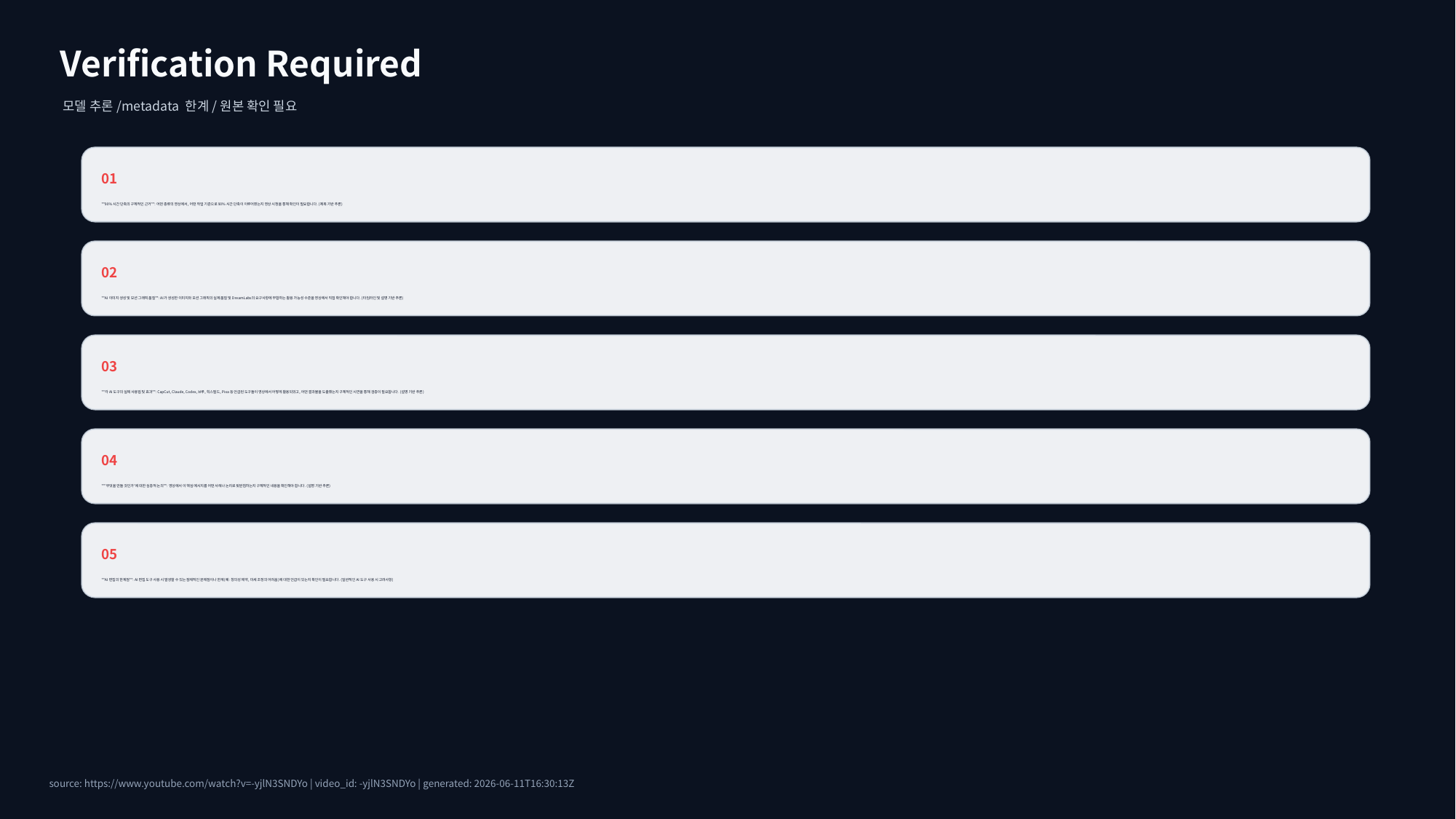

Verification Required
모델 추론/metadata 한계/원본 확인 필요

01
**90% 시간 단축의 구체적인 근거**: 어떤 종류의 영상에서, 어떤 작업 기준으로 90% 시간 단축이 이루어졌는지 영상 시청을 통해 확인이 필요합니다. (제목 기반 추론)

02
**AI 이미지 생성 및 모션 그래픽 품질**: AI가 생성한 이미지와 모션 그래픽의 실제 품질 및 DreamLabs의 요구사항에 부합하는 활용 가능성 수준을 영상에서 직접 확인해야 합니다. (타임라인 및 설명 기반 추론)

03
**각 AI 도구의 실제 사용법 및 효과**: CapCut, Claude, Codex, 브루, 힉스필드, Pixa 등 언급된 도구들이 영상에서 어떻게 활용되었고, 어떤 결과물을 도출했는지 구체적인 시연을 통해 검증이 필요합니다. (설명 기반 추론)

04
**'무엇을 만들 것인가'에 대한 심층적 논의**: 영상에서 이 핵심 메시지를 어떤 사례나 논리로 뒷받침하는지 구체적인 내용을 확인해야 합니다. (설명 기반 추론)

05
**AI 편집의 한계점**: AI 편집 도구 사용 시 발생할 수 있는 잠재적인 문제점이나 한계(예: 창의성 제약, 미세 조정의 어려움)에 대한 언급이 있는지 확인이 필요합니다. (일반적인 AI 도구 사용 시 고려사항)
source: https://www.youtube.com/watch?v=-yjlN3SNDYo | video_id: -yjlN3SNDYo | generated: 2026-06-11T16:30:13Z